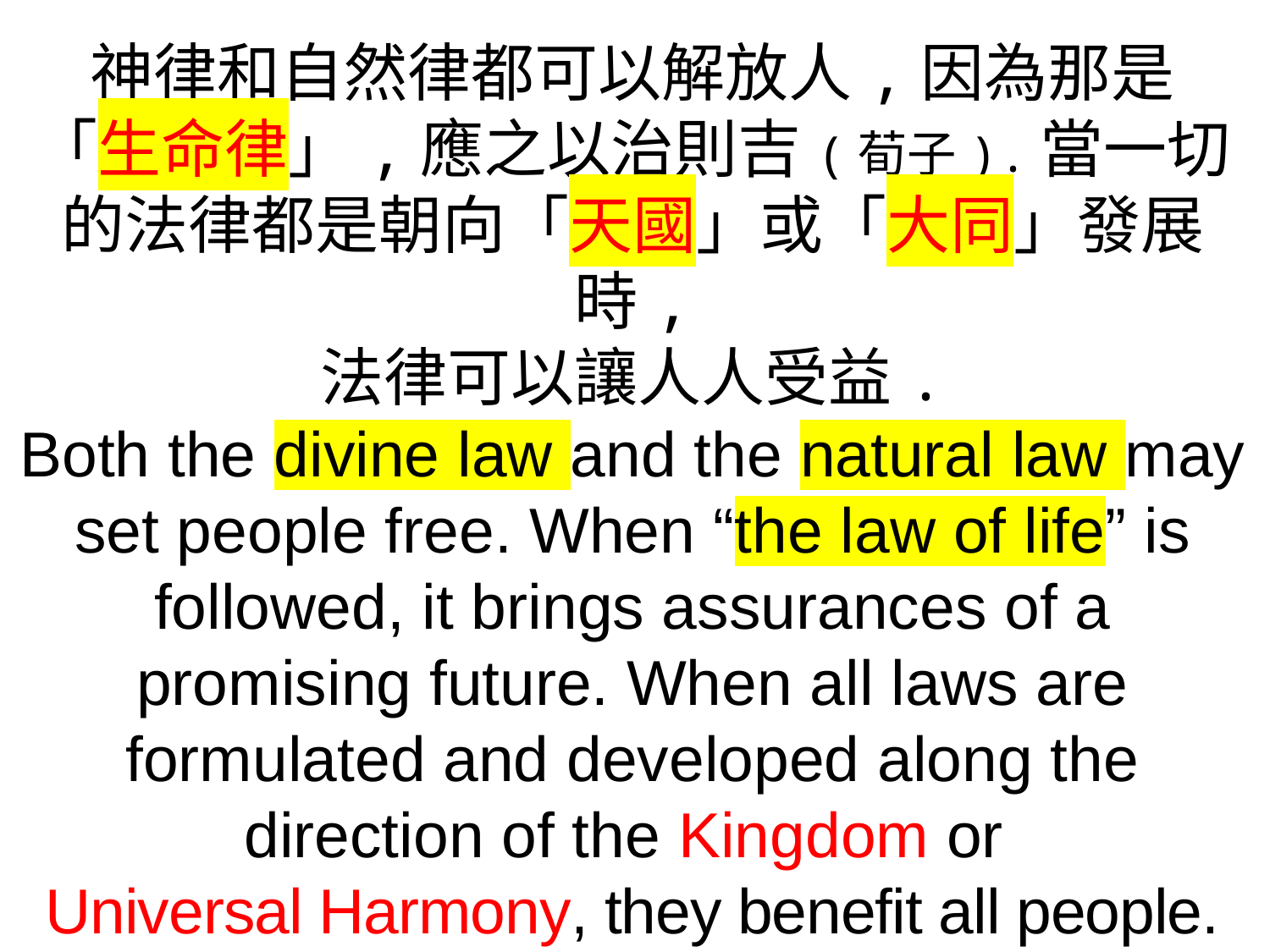

神律和自然律都可以解放人,因為那是
「生命律」,應之以治則吉(荀子).當一切的法律都是朝向「天國」或「大同」發展時,
法律可以讓人人受益.
Both the divine law and the natural law may set people free. When “the law of life” is followed, it brings assurances of a promising future. When all laws are formulated and developed along the direction of the Kingdom or
Universal Harmony, they benefit all people.